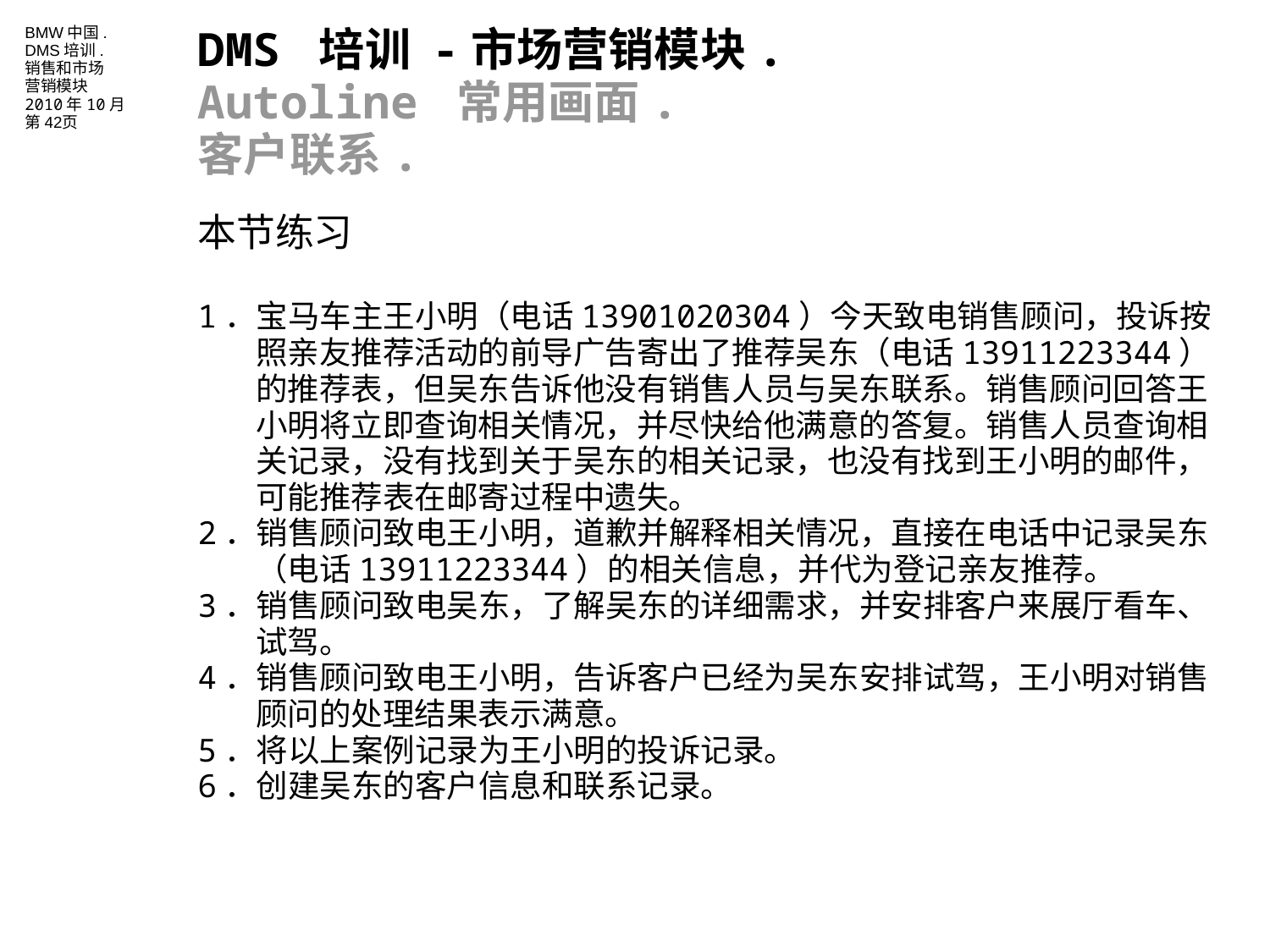

DMS 培训 -市场营销模块.
Autoline 常用画面.
客户联系.
本节练习

1．宝马车主王小明（电话13901020304）今天致电销售顾问，投诉按照亲友推荐活动的前导广告寄出了推荐吴东（电话13911223344）的推荐表，但吴东告诉他没有销售人员与吴东联系。销售顾问回答王小明将立即查询相关情况，并尽快给他满意的答复。销售人员查询相关记录，没有找到关于吴东的相关记录，也没有找到王小明的邮件，可能推荐表在邮寄过程中遗失。
2．销售顾问致电王小明，道歉并解释相关情况，直接在电话中记录吴东（电话13911223344）的相关信息，并代为登记亲友推荐。
3．销售顾问致电吴东，了解吴东的详细需求，并安排客户来展厅看车、试驾。
4．销售顾问致电王小明，告诉客户已经为吴东安排试驾，王小明对销售顾问的处理结果表示满意。
5．将以上案例记录为王小明的投诉记录。
6．创建吴东的客户信息和联系记录。